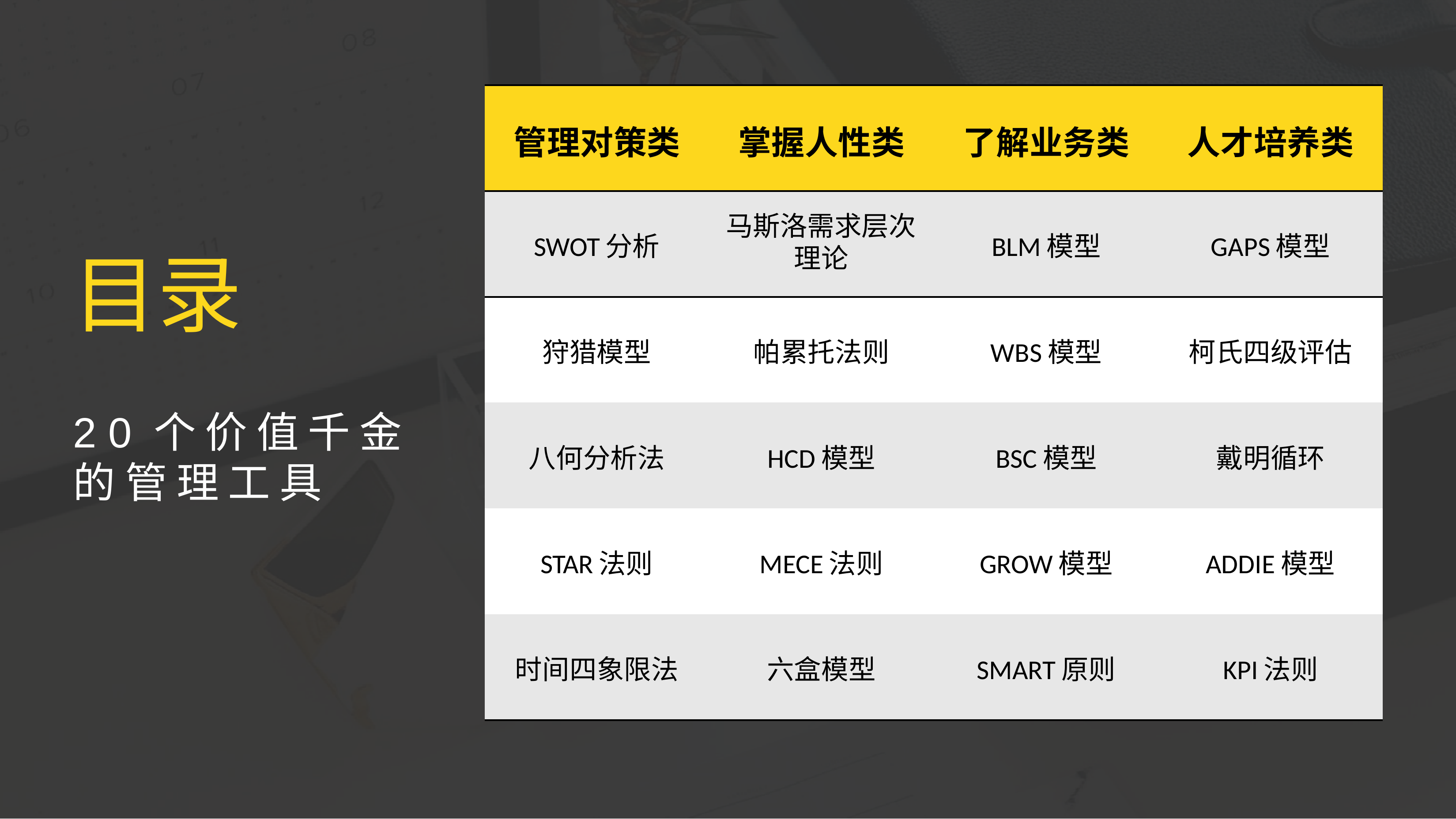

| 管理对策类 | 掌握人性类 | 了解业务类 | 人才培养类 |
| --- | --- | --- | --- |
| SWOT分析 | 马斯洛需求层次 理论 | BLM模型 | GAPS模型 |
| 狩猎模型 | 帕累托法则 | WBS模型 | 柯氏四级评估 |
| 八何分析法 | HCD模型 | BSC模型 | 戴明循环 |
| STAR法则 | MECE法则 | GROW模型 | ADDIE模型 |
| 时间四象限法 | 六盒模型 | SMART原则 | KPI法则 |
目录
2 0 个价值千金的 管理工具